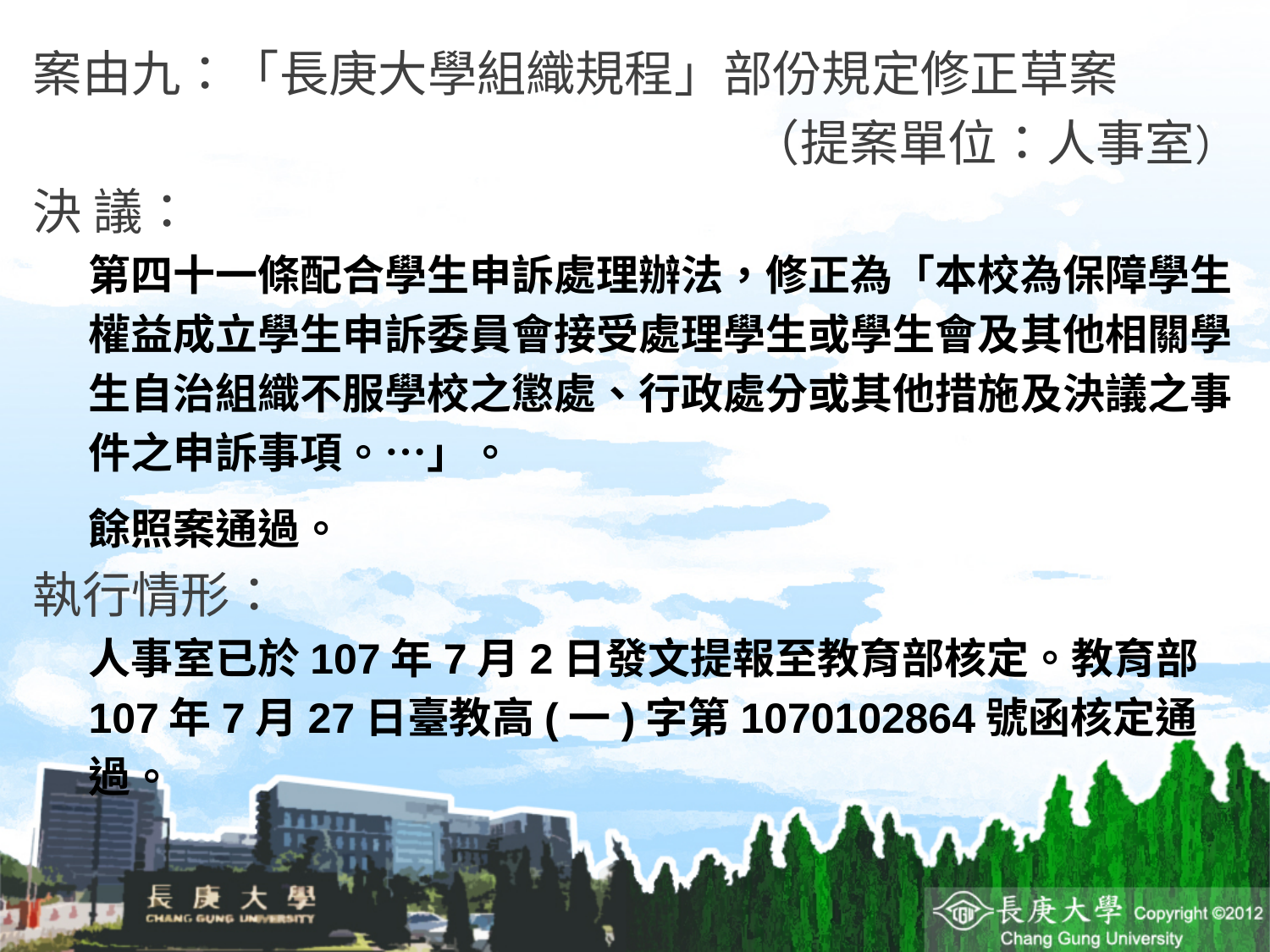

案由九：「長庚大學組織規程」部份規定修正草案
（提案單位：人事室）
決 議：
第四十一條配合學生申訴處理辦法，修正為「本校為保障學生權益成立學生申訴委員會接受處理學生或學生會及其他相關學生自治組織不服學校之懲處、行政處分或其他措施及決議之事件之申訴事項。…」。
餘照案通過。
執行情形：
人事室已於107年7月2日發文提報至教育部核定。教育部107年7月27日臺教高(一)字第1070102864號函核定通過。